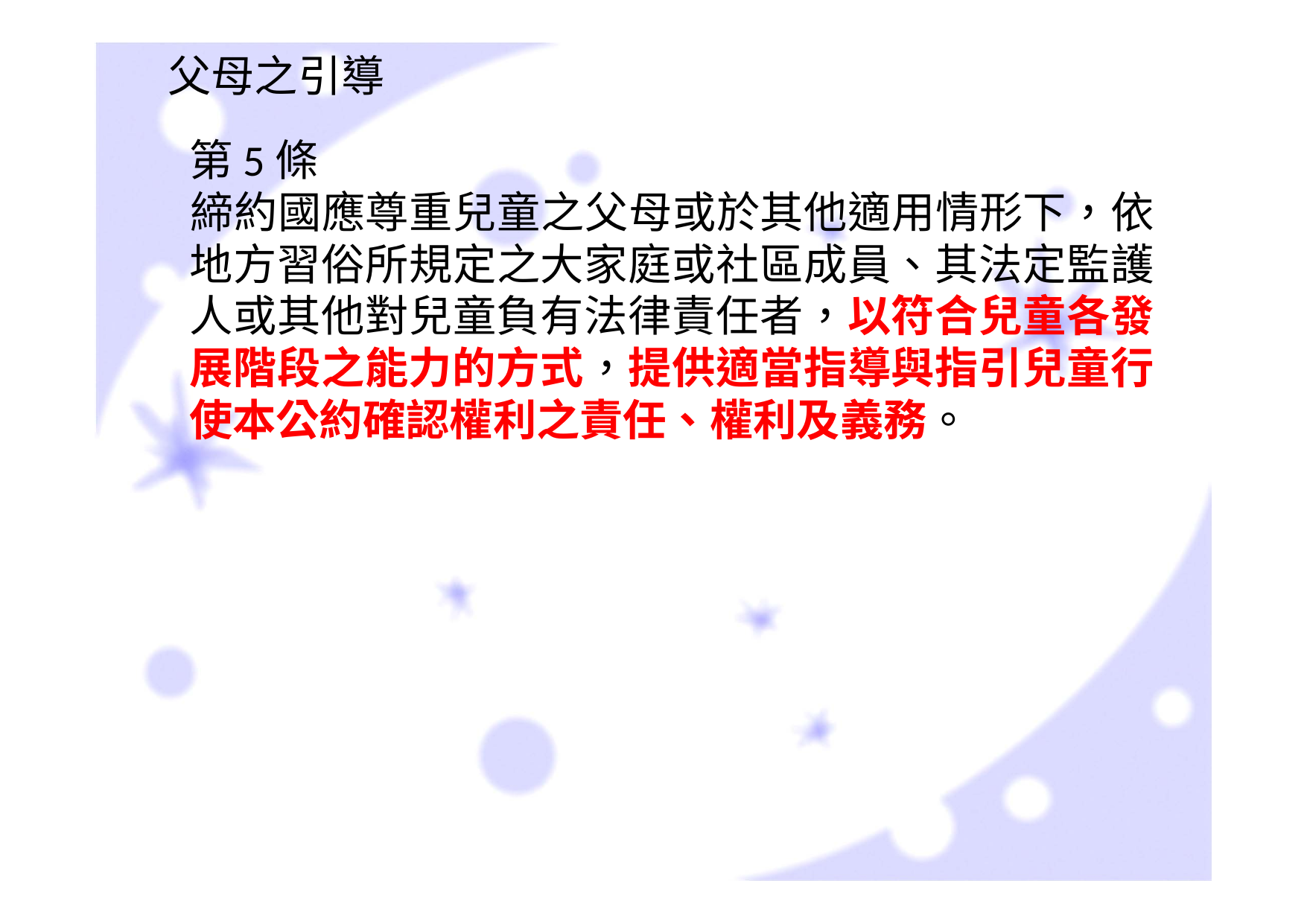

父母之引導
第5條
締約國應尊重兒童之父母或於其他適用情形下，依地方習俗所規定之大家庭或社區成員、其法定監護人或其他對兒童負有法律責任者，以符合兒童各發展階段之能力的方式，提供適當指導與指引兒童行使本公約確認權利之責任、權利及義務。